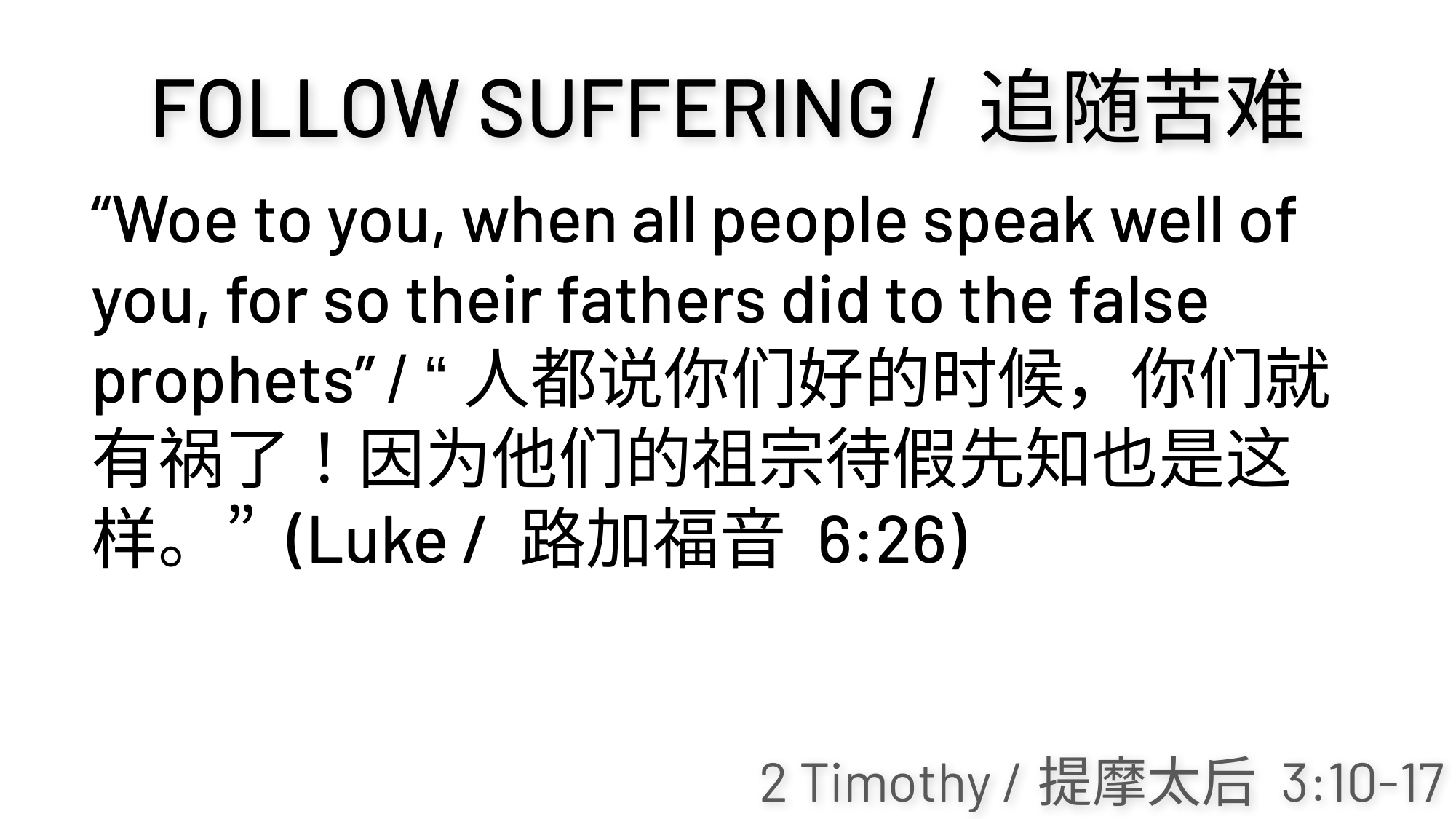

FOLLOW SUFFERING / 追随苦难
“Woe to you, when all people speak well of you, for so their fathers did to the false prophets” / “人都说你们好的时候，你们就有祸了！因为他们的祖宗待假先知也是这样。” (Luke / 路加福音 6:26)
2 Timothy /提摩太后 3:10-17